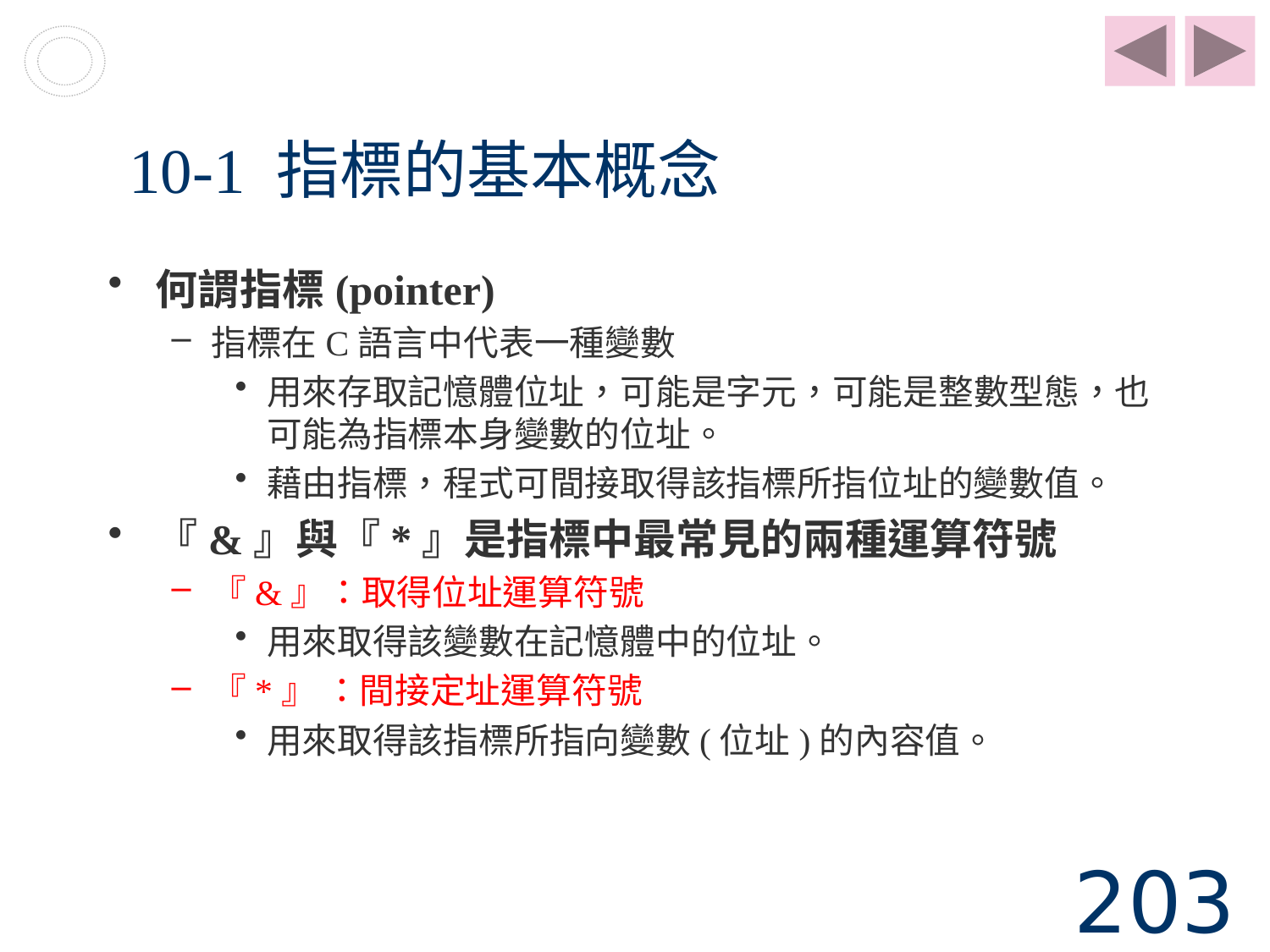

# 10-1 指標的基本概念
何謂指標(pointer)
指標在C語言中代表一種變數
用來存取記憶體位址，可能是字元，可能是整數型態，也可能為指標本身變數的位址。
藉由指標，程式可間接取得該指標所指位址的變數值。
『&』與『*』是指標中最常見的兩種運算符號
『&』：取得位址運算符號
用來取得該變數在記憶體中的位址。
『*』 ：間接定址運算符號
用來取得該指標所指向變數(位址)的內容值。
203